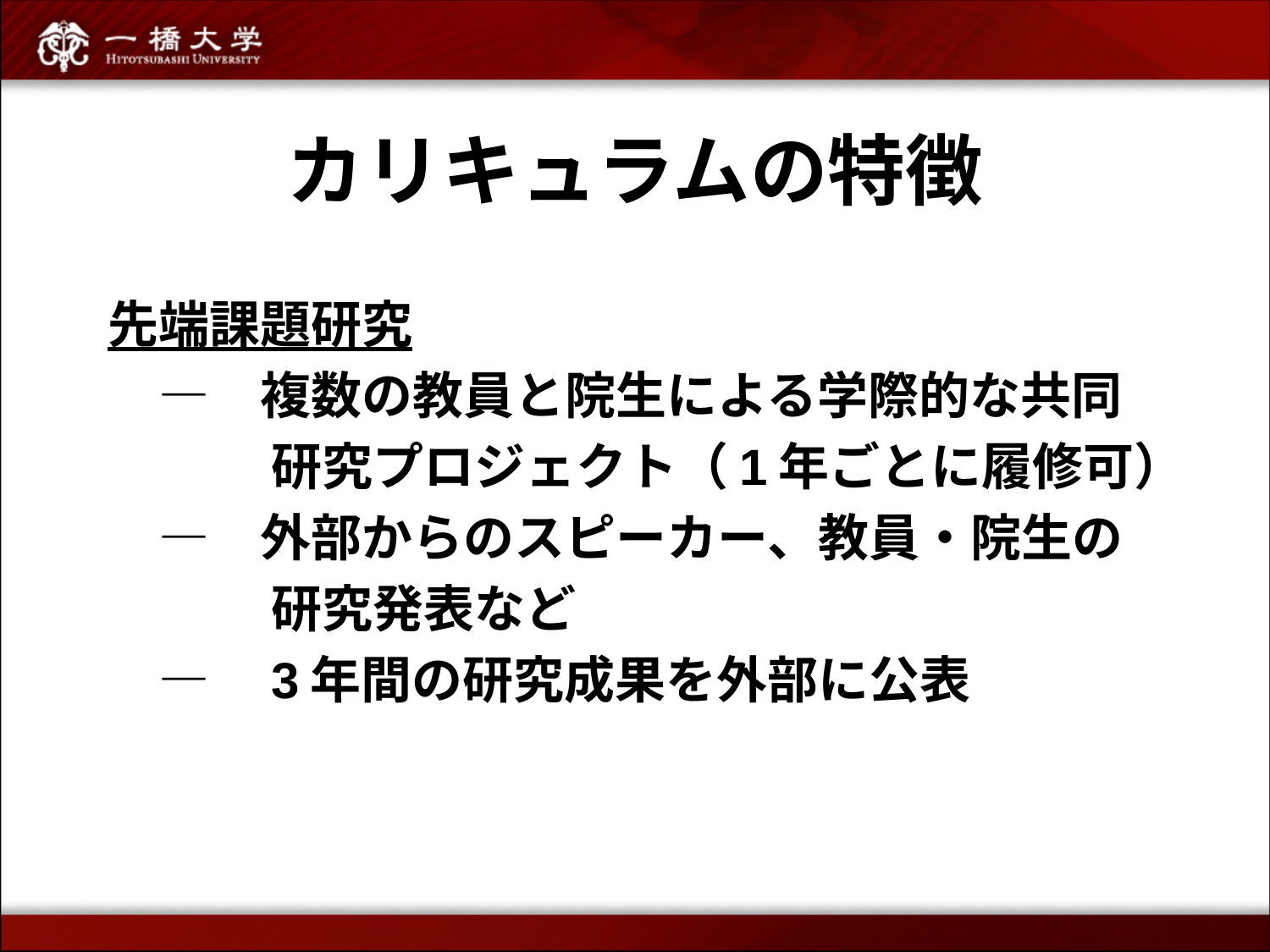

# カリキュラムの特徴
先端課題研究
　―　複数の教員と院生による学際的な共同
　　　 研究プロジェクト（1年ごとに履修可）
　―　外部からのスピーカー、教員・院生の
　　　 研究発表など
　―　3年間の研究成果を外部に公表